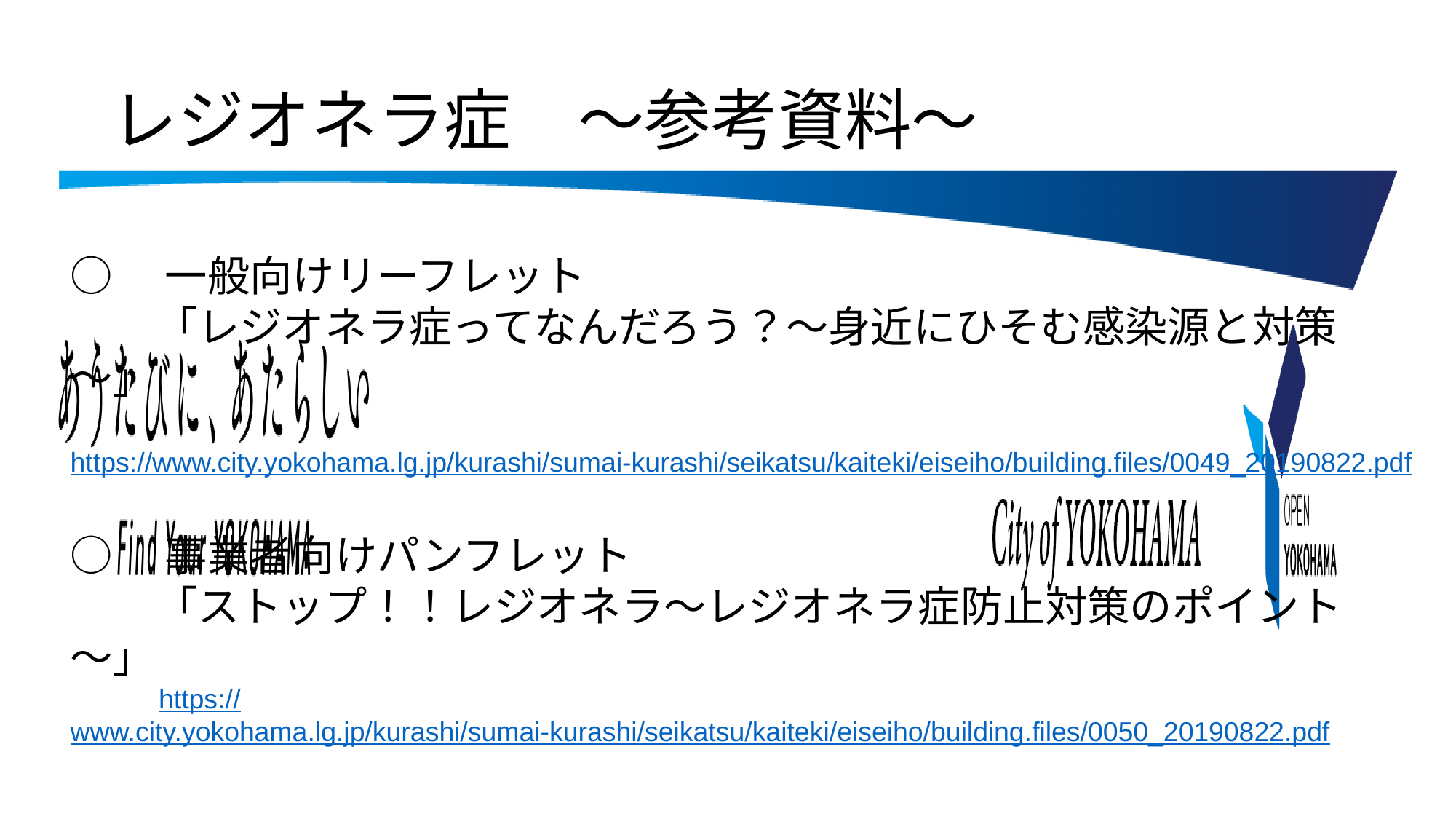

# レジオネラ症　～参考資料～
○　一般向けリーフレット
　　「レジオネラ症ってなんだろう？～身近にひそむ感染源と対策～」
　　https://www.city.yokohama.lg.jp/kurashi/sumai-kurashi/seikatsu/kaiteki/eiseiho/building.files/0049_20190822.pdf

○　事業者向けパンフレット
　　「ストップ！！レジオネラ～レジオネラ症防止対策のポイント～」
　　　https://www.city.yokohama.lg.jp/kurashi/sumai-kurashi/seikatsu/kaiteki/eiseiho/building.files/0050_20190822.pdf